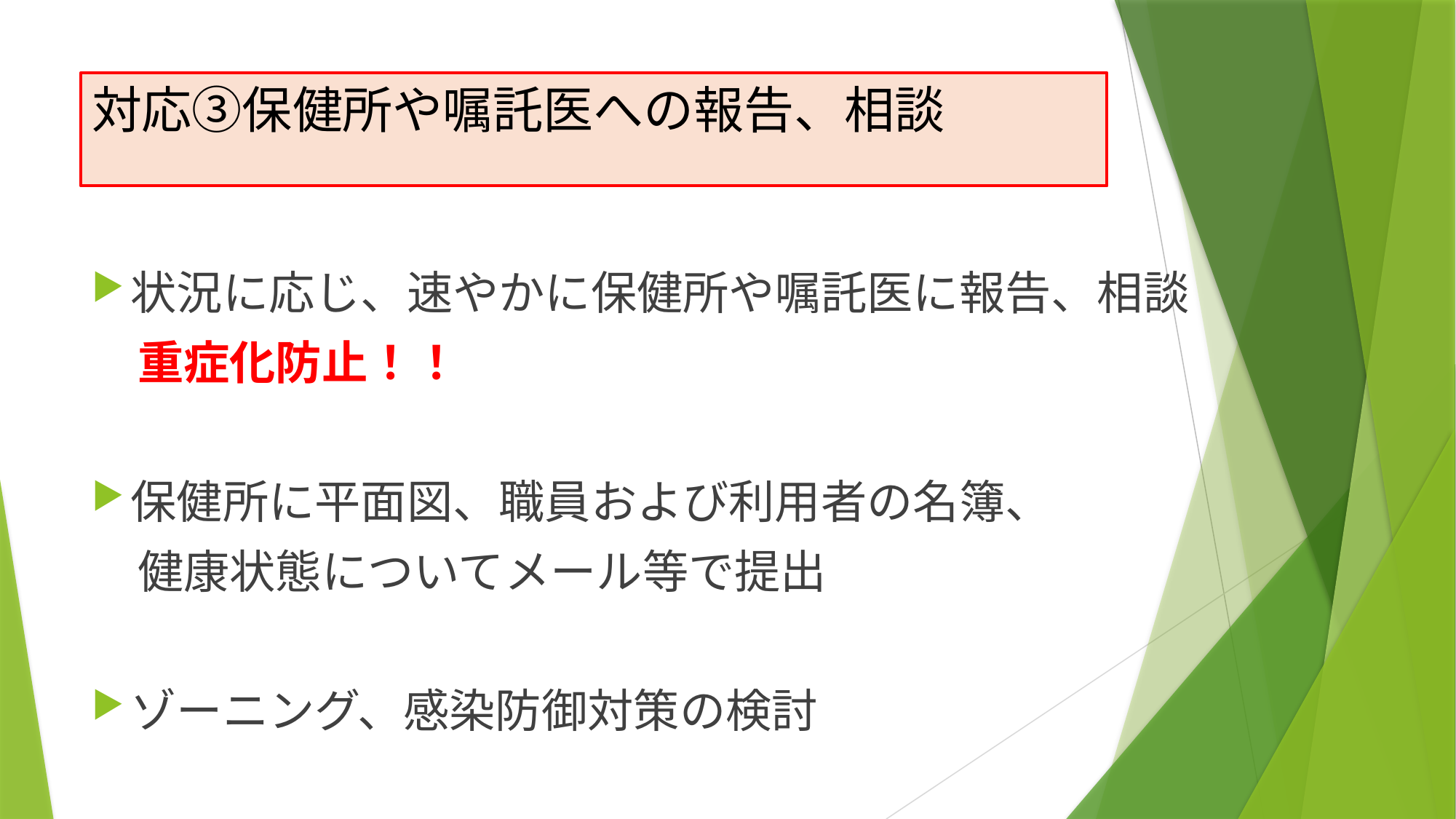

# 対応③保健所や嘱託医への報告、相談
状況に応じ、速やかに保健所や嘱託医に報告、相談
　重症化防止！！

保健所に平面図、職員および利用者の名簿、
　健康状態についてメール等で提出

ゾーニング、感染防御対策の検討